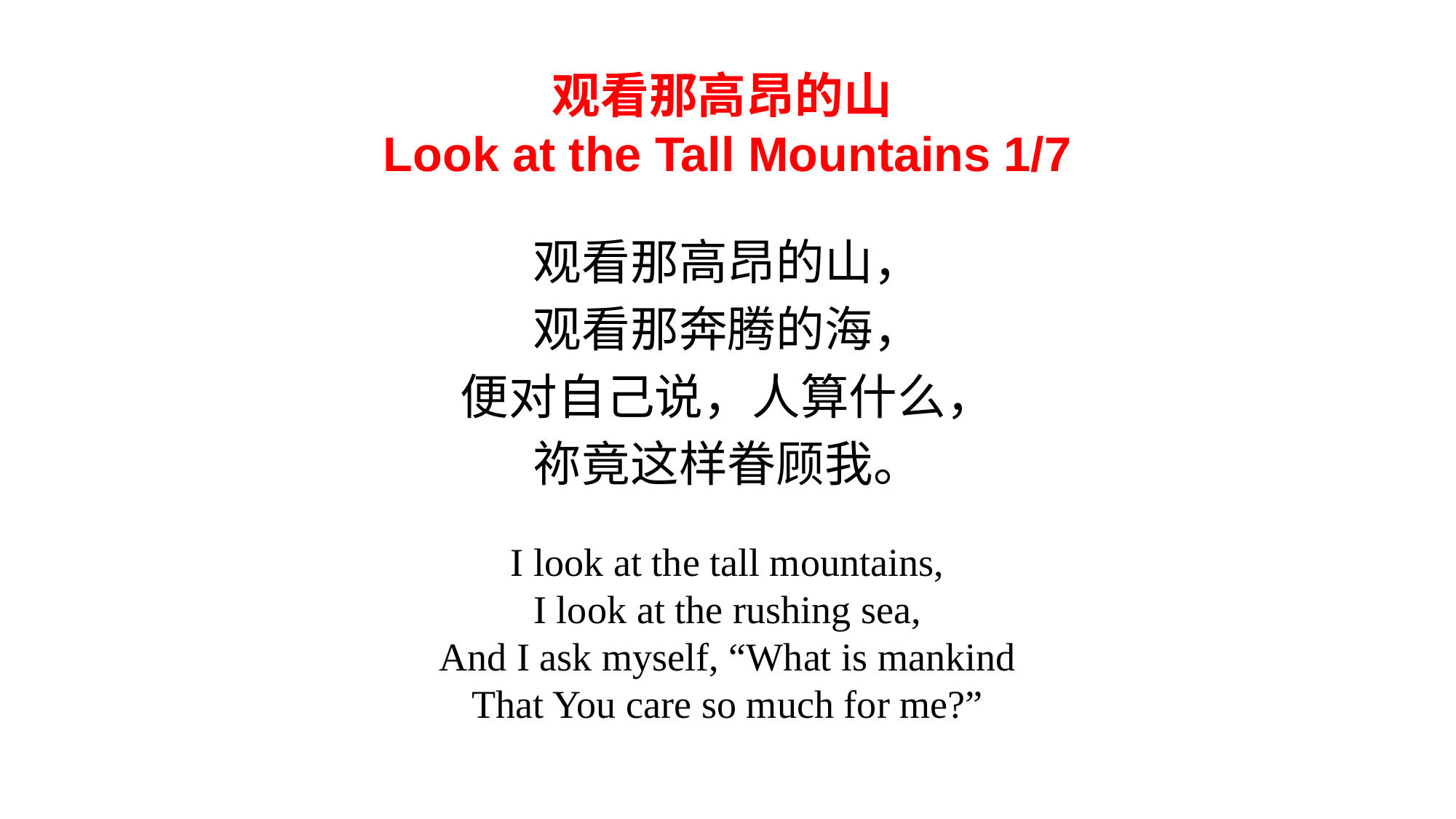

观看那高昂的山
Look at the Tall Mountains 1/7
观看那高昂的山，
观看那奔腾的海，
便对自己说，人算什么，
祢竟这样眷顾我。

I look at the tall mountains,
I look at the rushing sea,
And I ask myself, “What is mankind
That You care so much for me?”